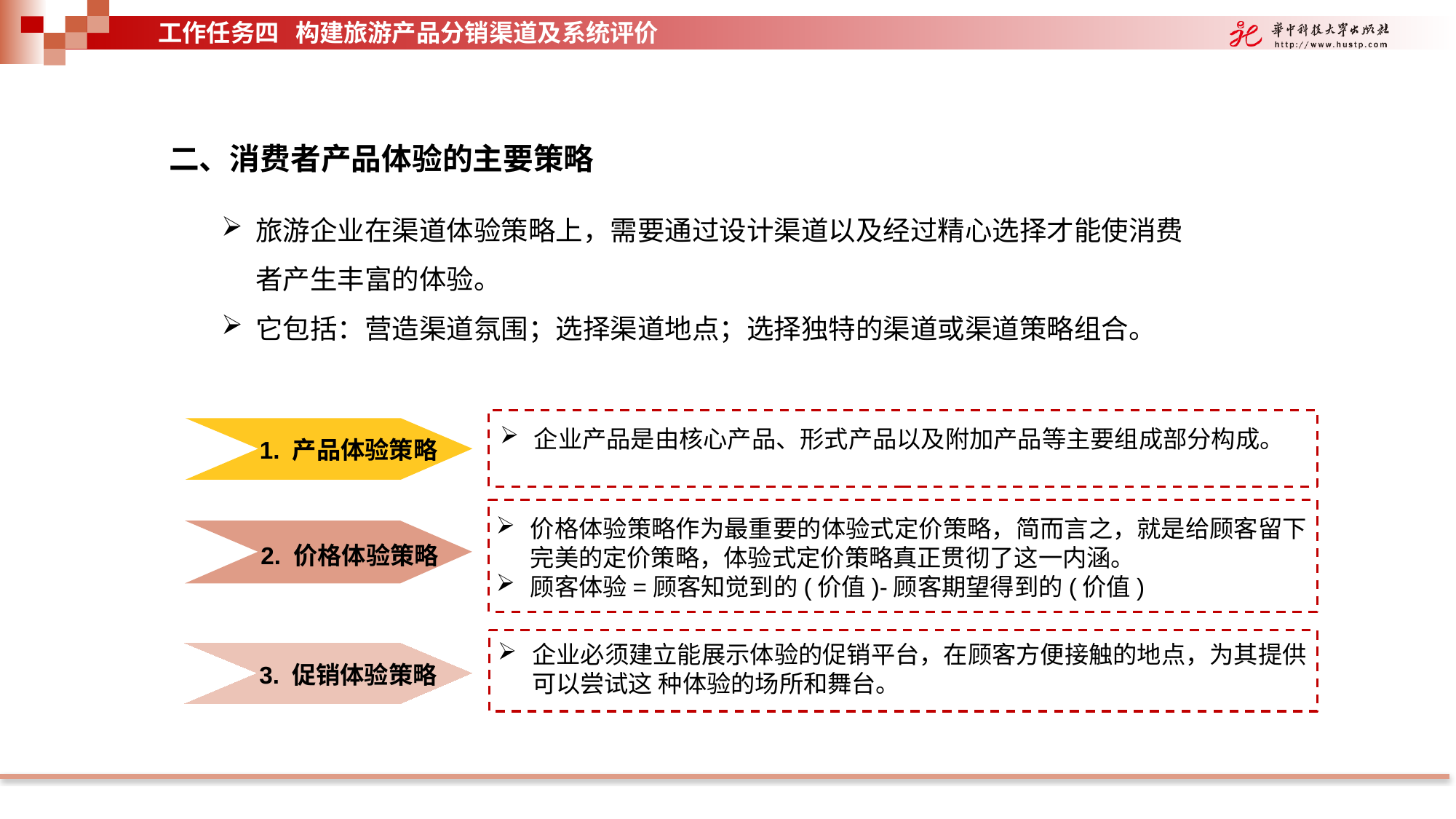

工作任务四   构建旅游产品分销渠道及系统评价
二、消费者产品体验的主要策略
旅游企业在渠道体验策略上，需要通过设计渠道以及经过精心选择才能使消费者产生丰富的体验。
它包括：营造渠道氛围；选择渠道地点；选择独特的渠道或渠道策略组合。

企业产品是由核心产品、形式产品以及附加产品等主要组成部分构成。
1. 产品体验策略

价格体验策略作为最重要的体验式定价策略，简而言之，就是给顾客留下完美的定价策略，体验式定价策略真正贯彻了这一内涵。
顾客体验=顾客知觉到的(价值)-顾客期望得到的(价值)

2. 价格体验策略

企业必须建立能展示体验的促销平台，在顾客方便接触的地点，为其提供可以尝试这 种体验的场所和舞台。

3. 促销体验策略